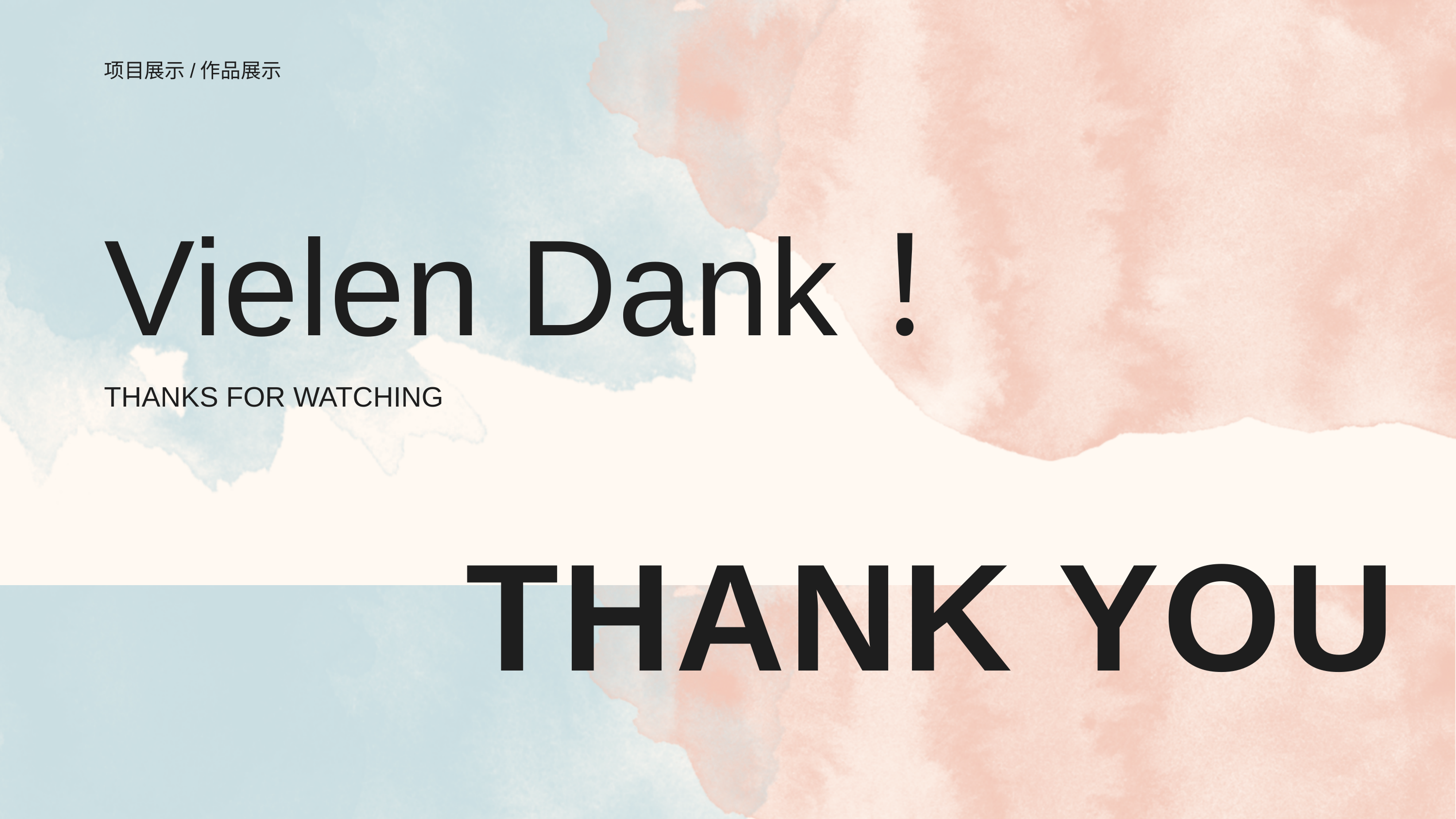

项目展示/作品展示
Vielen Dank！
THANKS FOR WATCHING
THANK YOU